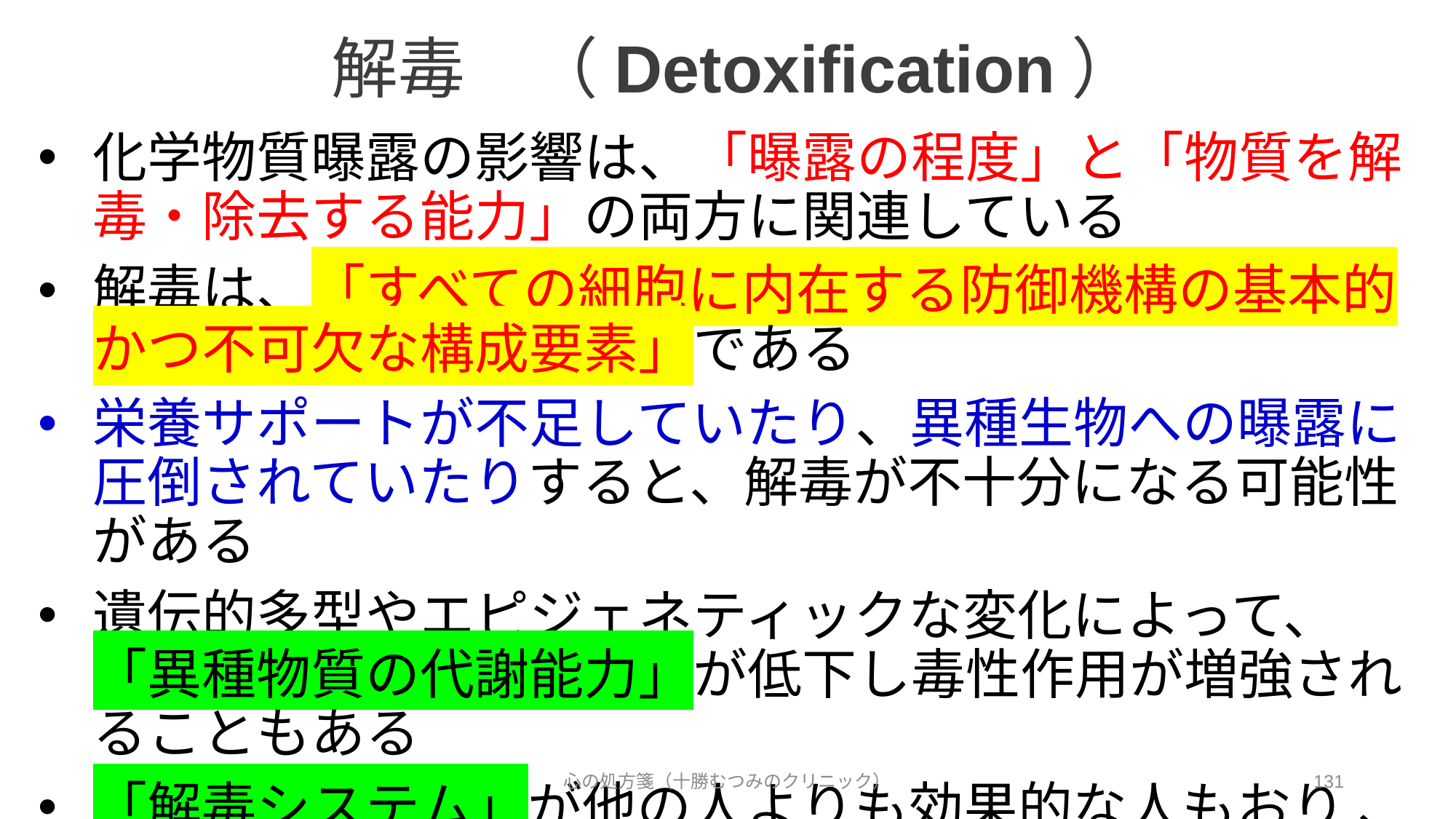

# 解毒　（Detoxification）
化学物質曝露の影響は、「曝露の程度」と「物質を解毒・除去する能力」の両方に関連している
解毒は、「すべての細胞に内在する防御機構の基本的かつ不可欠な構成要素」である
栄養サポートが不足していたり、異種生物への曝露に圧倒されていたりすると、解毒が不十分になる可能性がある
遺伝的多型やエピジェネティックな変化によって、「異種物質の代謝能力」が低下し毒性作用が増強されることもある
「解毒システム」が他の人よりも効果的な人もおり 、疾患感受性における個人差の説明に役立つ可能性がある

心の処方箋（十勝むつみのクリニック）
131